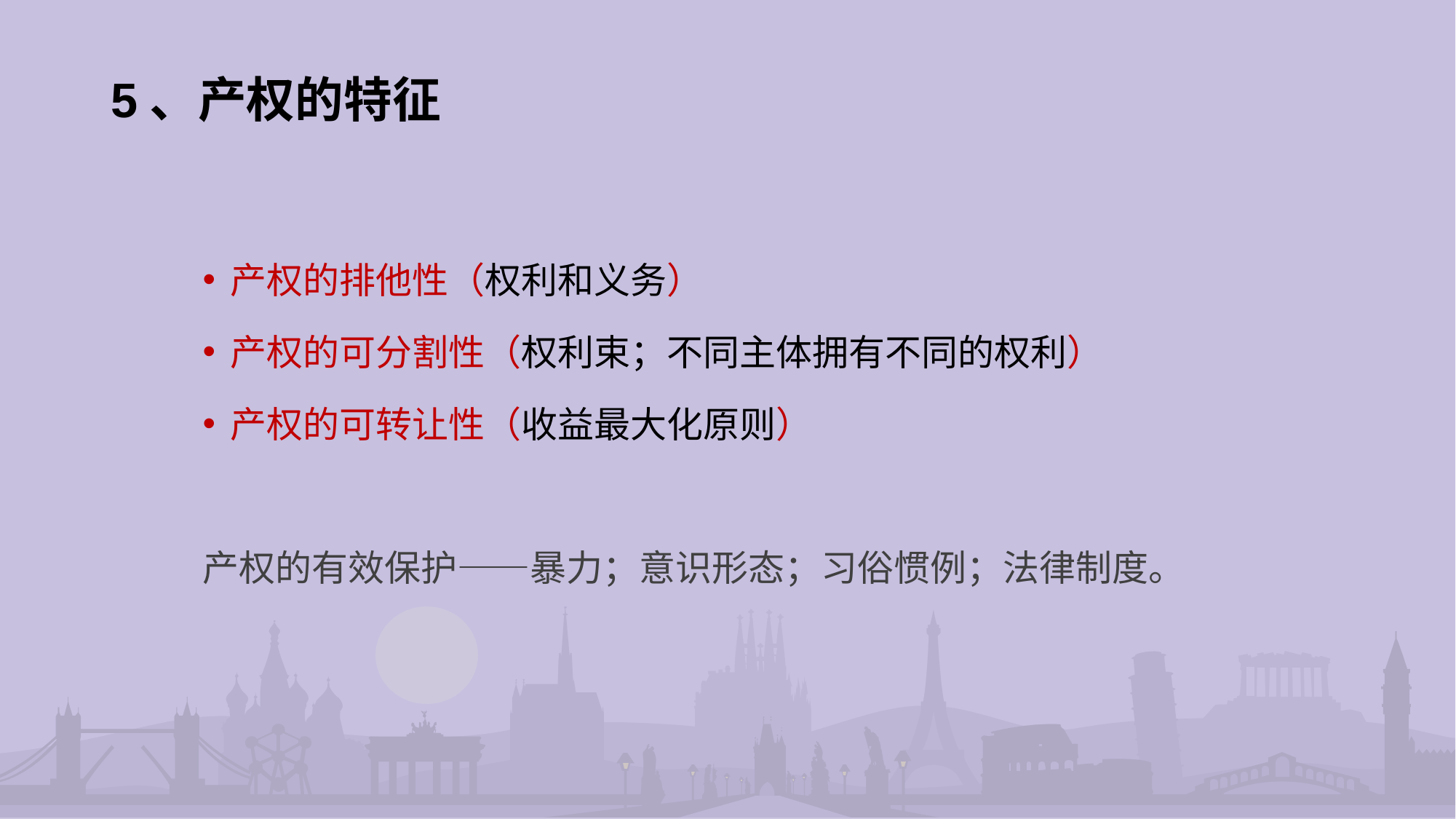

# 5、产权的特征
产权的排他性（权利和义务）
产权的可分割性（权利束；不同主体拥有不同的权利）
产权的可转让性（收益最大化原则）

产权的有效保护——暴力；意识形态；习俗惯例；法律制度。